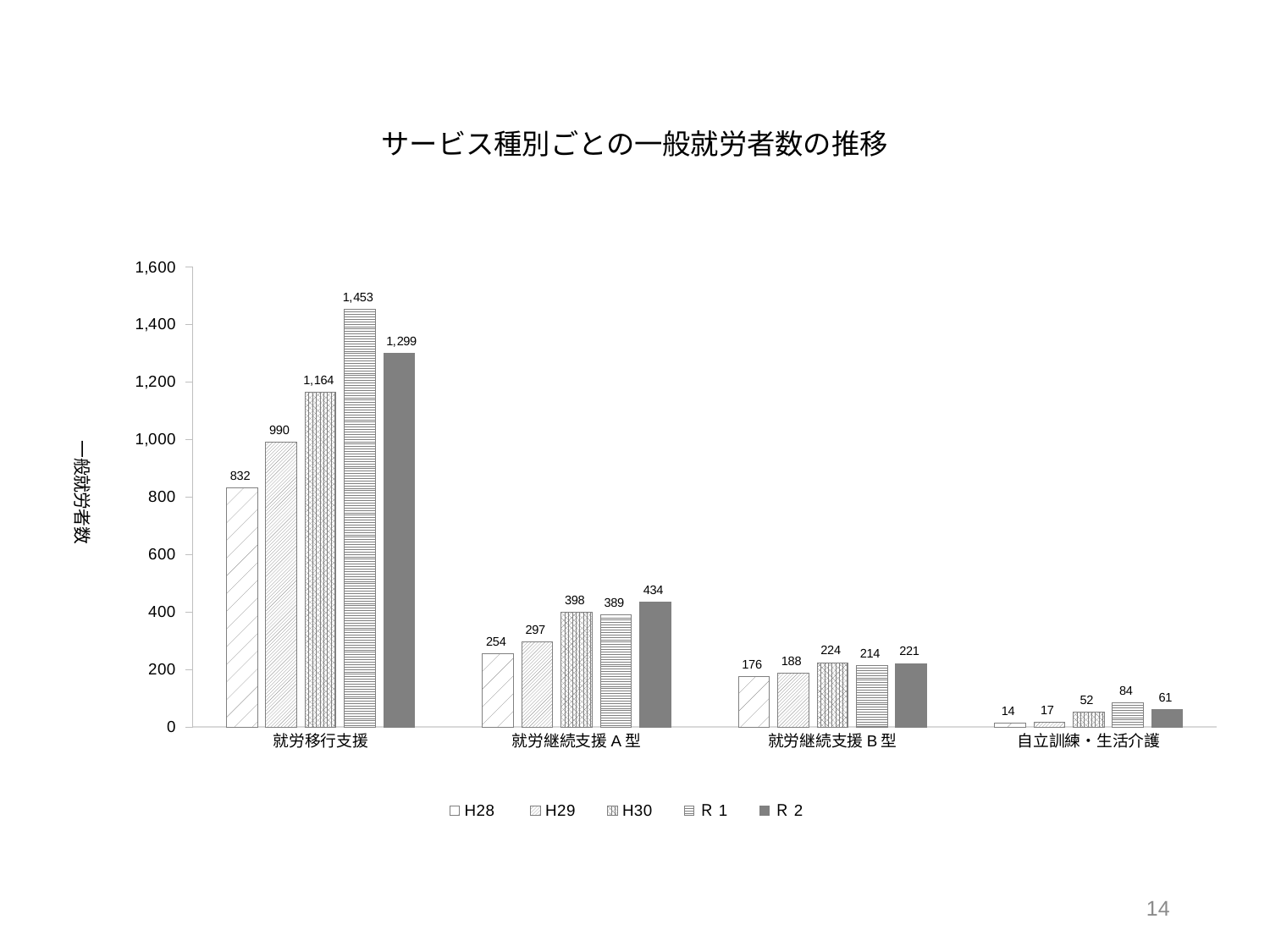

サービス種別ごとの一般就労者数の推移

### Chart

| Category | H28  | H29 | H30 | Ｒ1 | Ｒ2 |
|---|---|---|---|---|---|
| 就労移行支援 | 832.0 | 990.0 | 1164.0 | 1453.0 | 1299.0 |
| 就労継続支援A型 | 254.0 | 297.0 | 398.0 | 389.0 | 434.0 |
| 就労継続支援B型 | 176.0 | 188.0 | 224.0 | 214.0 | 221.0 |
| 自立訓練・生活介護 | 14.0 | 17.0 | 52.0 | 84.0 | 61.0 |
14